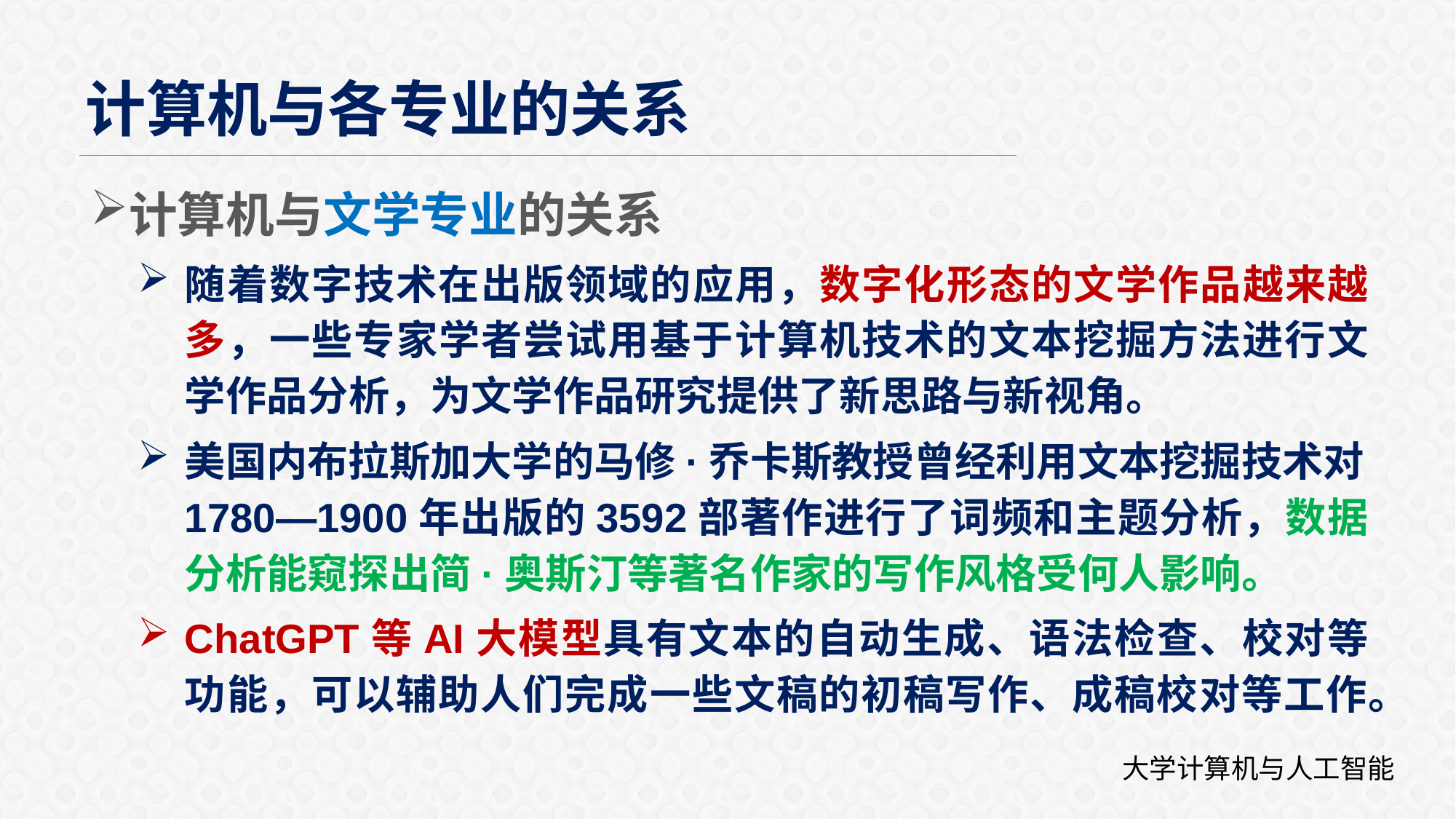

计算机与各专业的关系
计算机与文学专业的关系
随着数字技术在出版领域的应用，数字化形态的文学作品越来越多，一些专家学者尝试用基于计算机技术的文本挖掘方法进行文学作品分析，为文学作品研究提供了新思路与新视角。
美国内布拉斯加大学的马修·乔卡斯教授曾经利用文本挖掘技术对1780—1900年出版的3592部著作进行了词频和主题分析，数据分析能窥探出简·奥斯汀等著名作家的写作风格受何人影响。
ChatGPT等AI大模型具有文本的自动生成、语法检查、校对等功能，可以辅助人们完成一些文稿的初稿写作、成稿校对等工作。